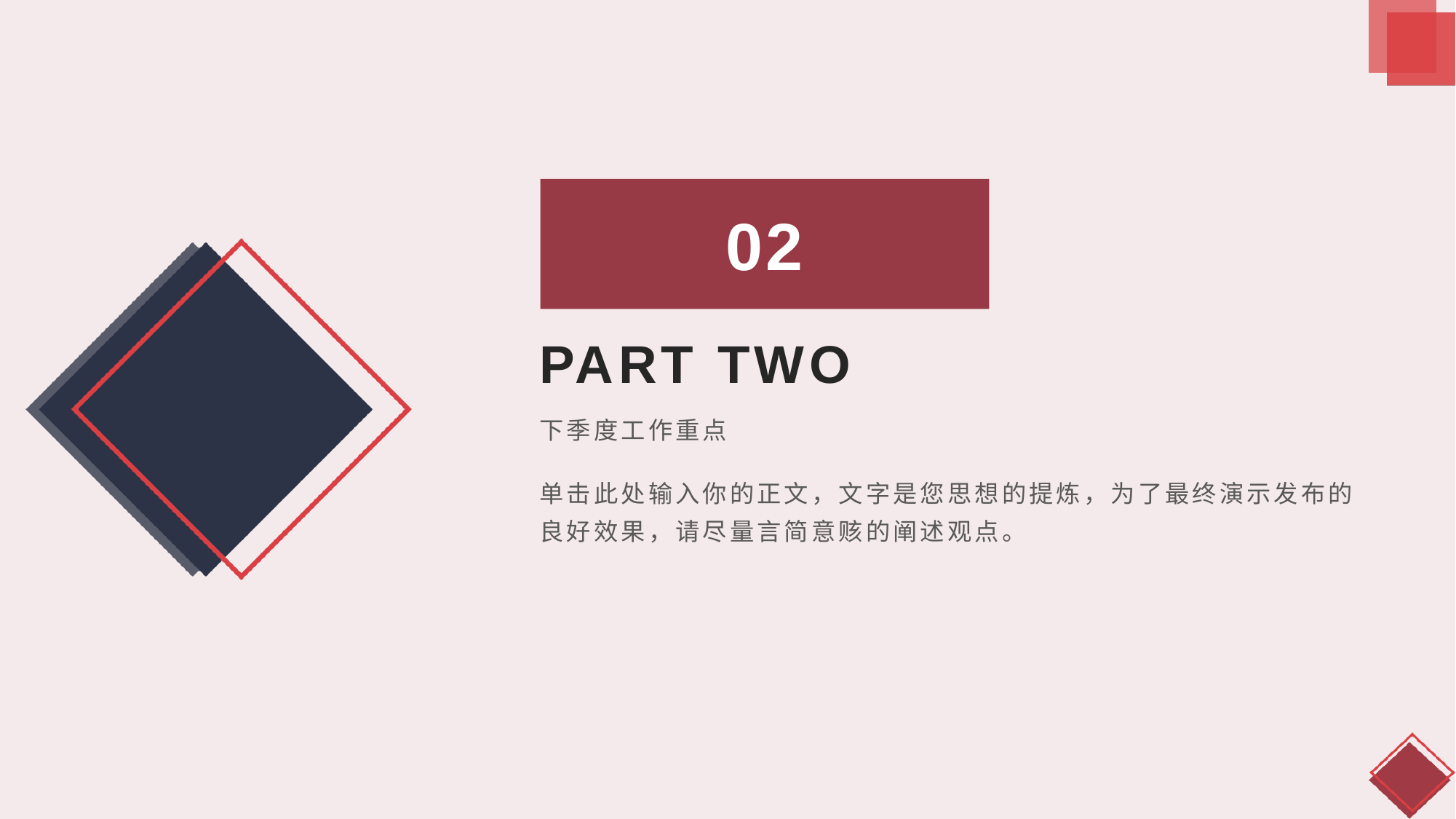

02
PART TWO
下季度工作重点
单击此处输入你的正文，文字是您思想的提炼，为了最终演示发布的良好效果，请尽量言简意赅的阐述观点。